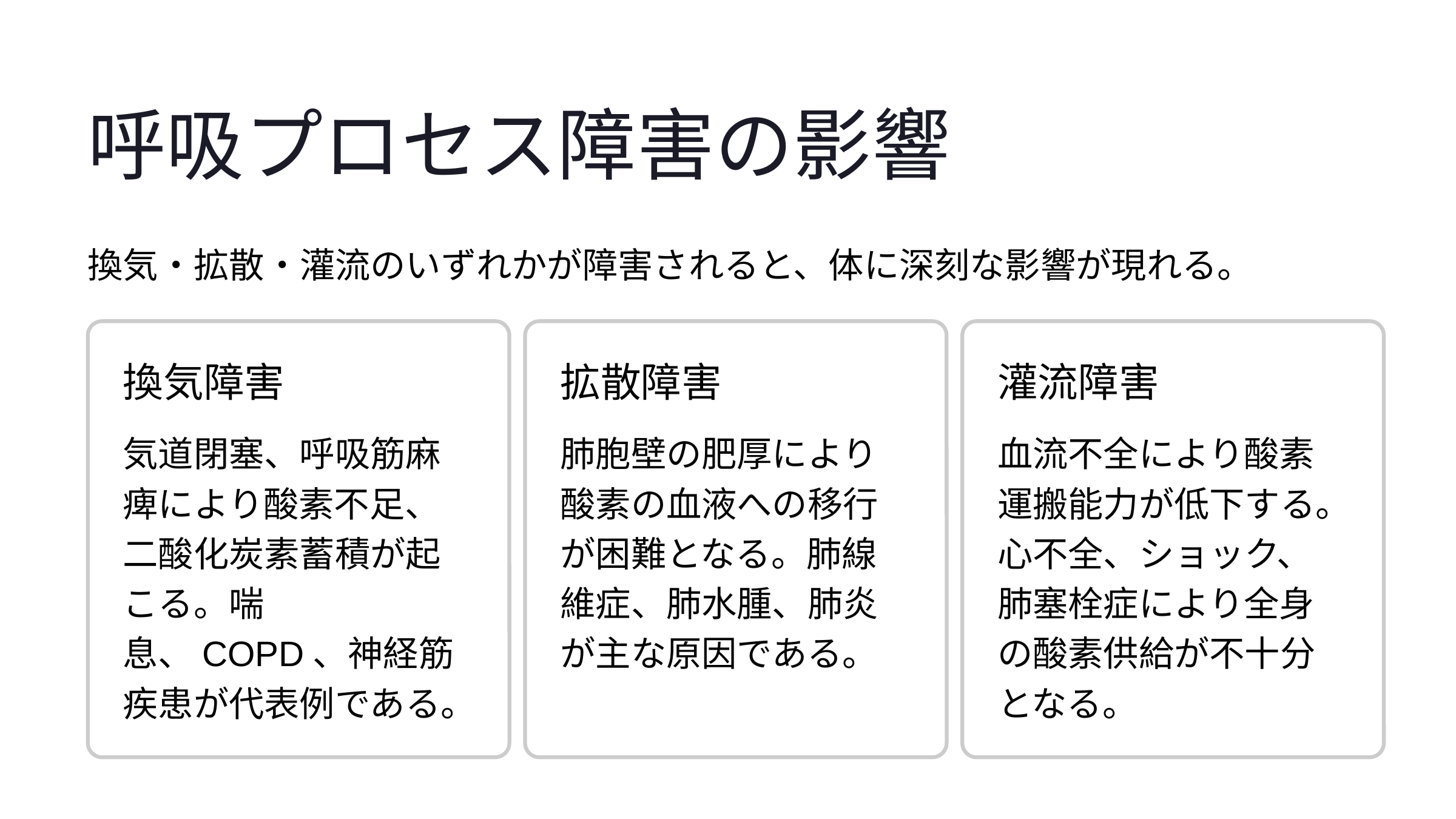

呼吸プロセス障害の影響
換気・拡散・灌流のいずれかが障害されると、体に深刻な影響が現れる。

換気障害
拡散障害
灌流障害
気道閉塞、呼吸筋麻痺により酸素不足、二酸化炭素蓄積が起こる。喘息、COPD、神経筋疾患が代表例である。
肺胞壁の肥厚により酸素の血液への移行が困難となる。肺線維症、肺水腫、肺炎が主な原因である。
血流不全により酸素運搬能力が低下する。心不全、ショック、肺塞栓症により全身の酸素供給が不十分となる。